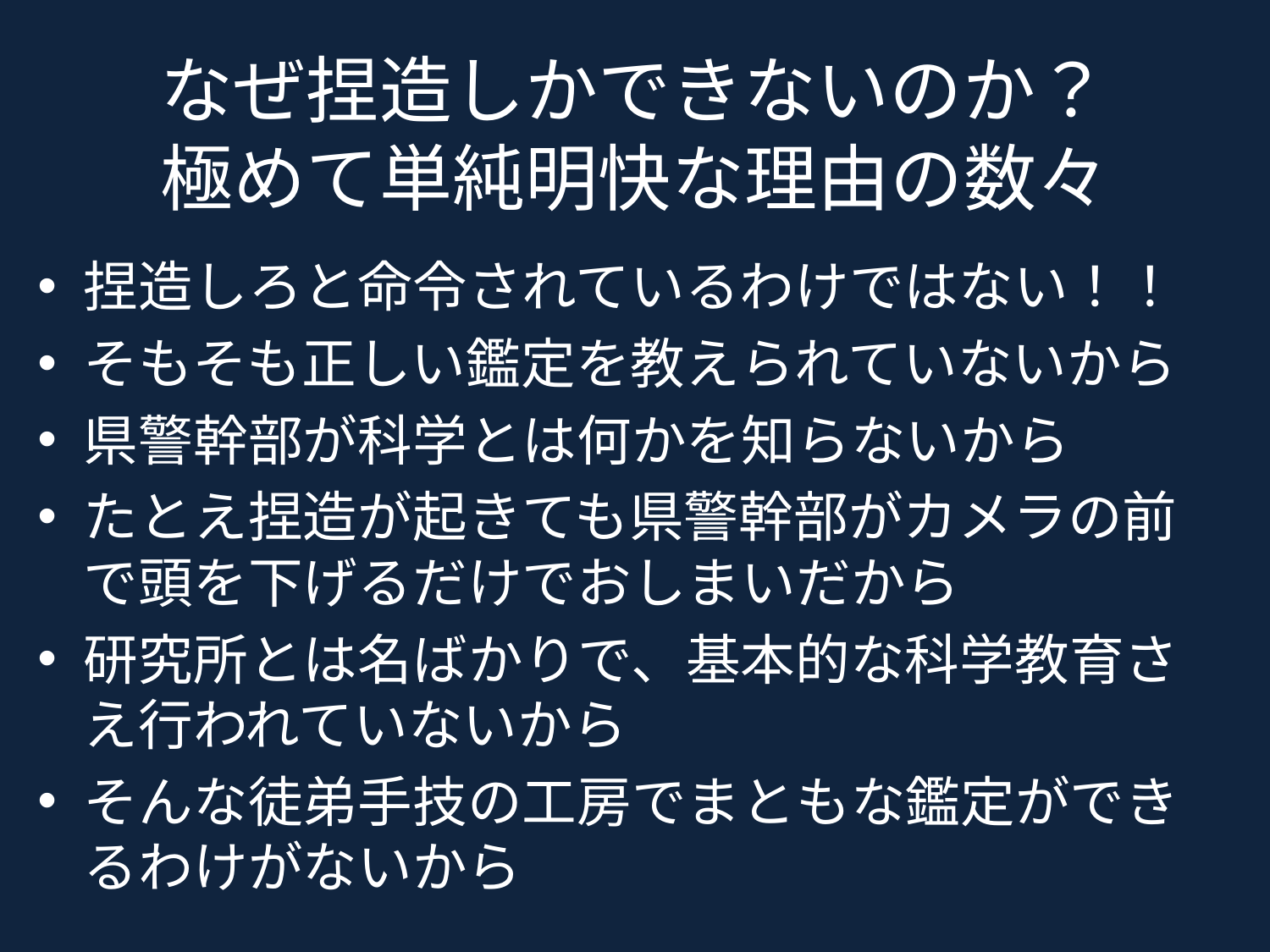

# なぜ捏造しかできないのか？ 極めて単純明快な理由の数々
捏造しろと命令されているわけではない！！
そもそも正しい鑑定を教えられていないから
県警幹部が科学とは何かを知らないから
たとえ捏造が起きても県警幹部がカメラの前で頭を下げるだけでおしまいだから
研究所とは名ばかりで、基本的な科学教育さえ行われていないから
そんな徒弟手技の工房でまともな鑑定ができるわけがないから